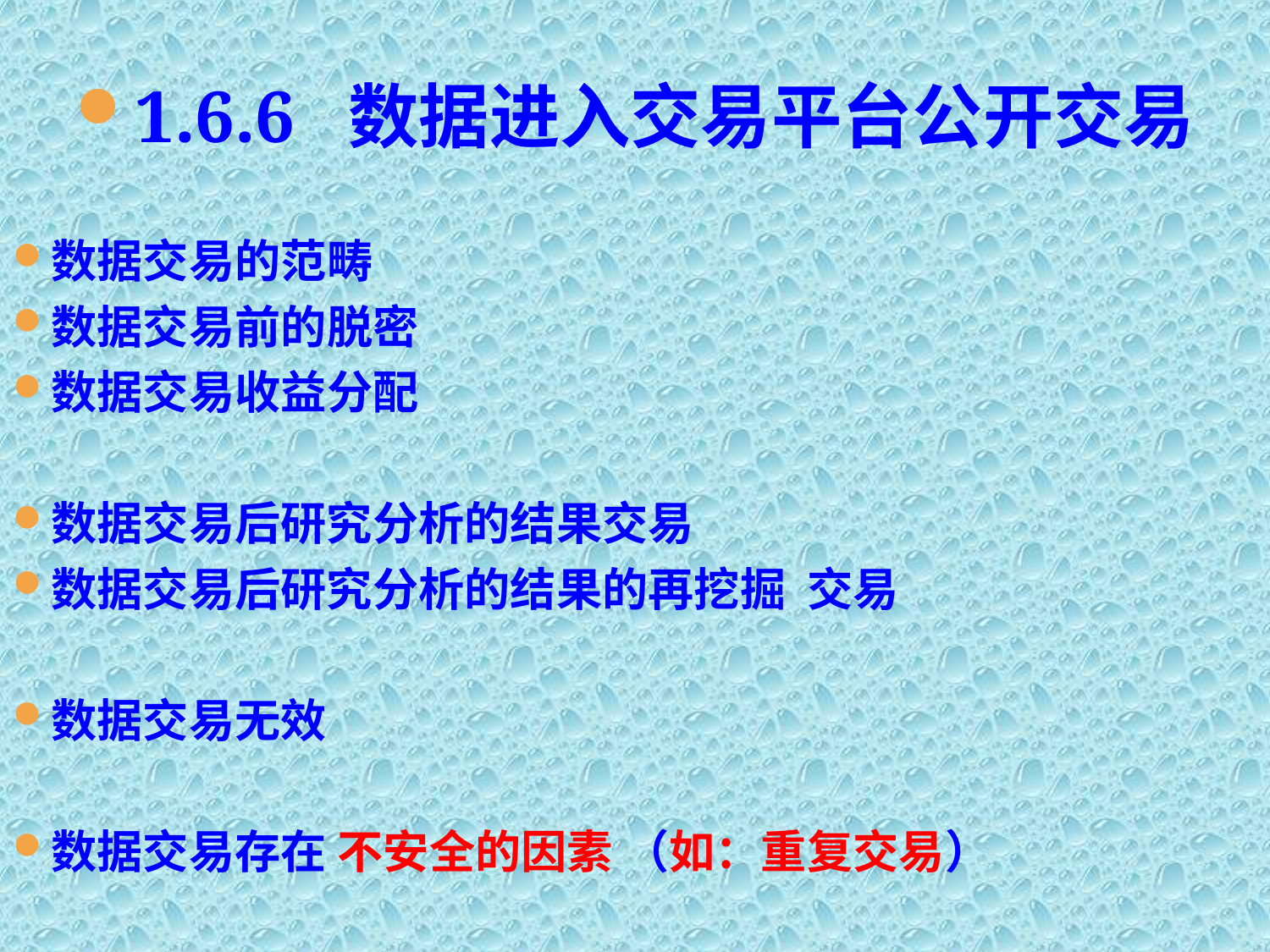

1.6.6  数据进入交易平台公开交易

数据交易的范畴
数据交易前的脱密
数据交易收益分配

数据交易后研究分析的结果交易
数据交易后研究分析的结果的再挖掘  交易

数据交易无效

数据交易存在 不安全的因素 （如：重复交易）